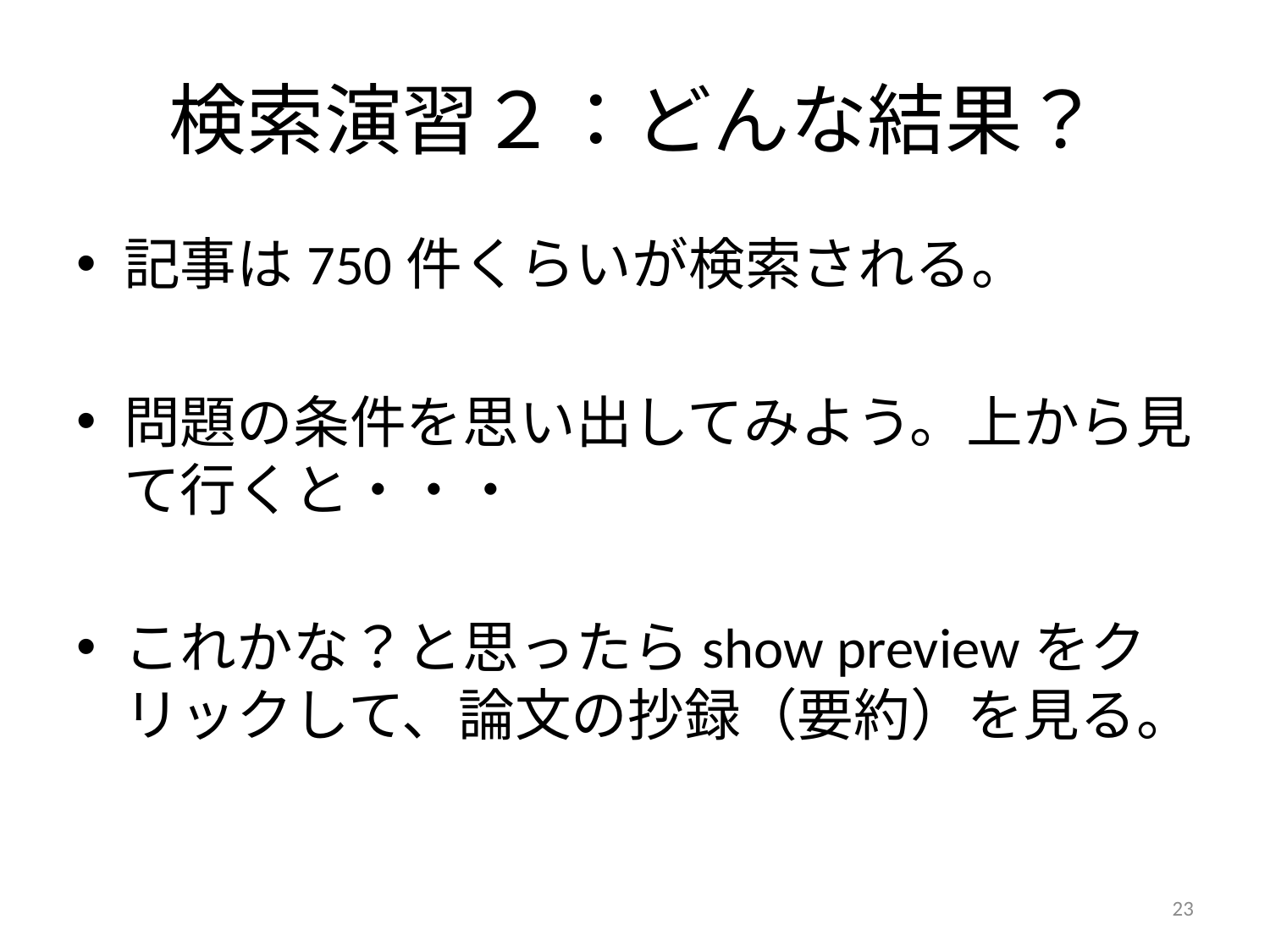

# 検索演習２：どんな結果？
記事は750件くらいが検索される。

問題の条件を思い出してみよう。上から見て行くと・・・

これかな？と思ったらshow previewをクリックして、論文の抄録（要約）を見る。

23